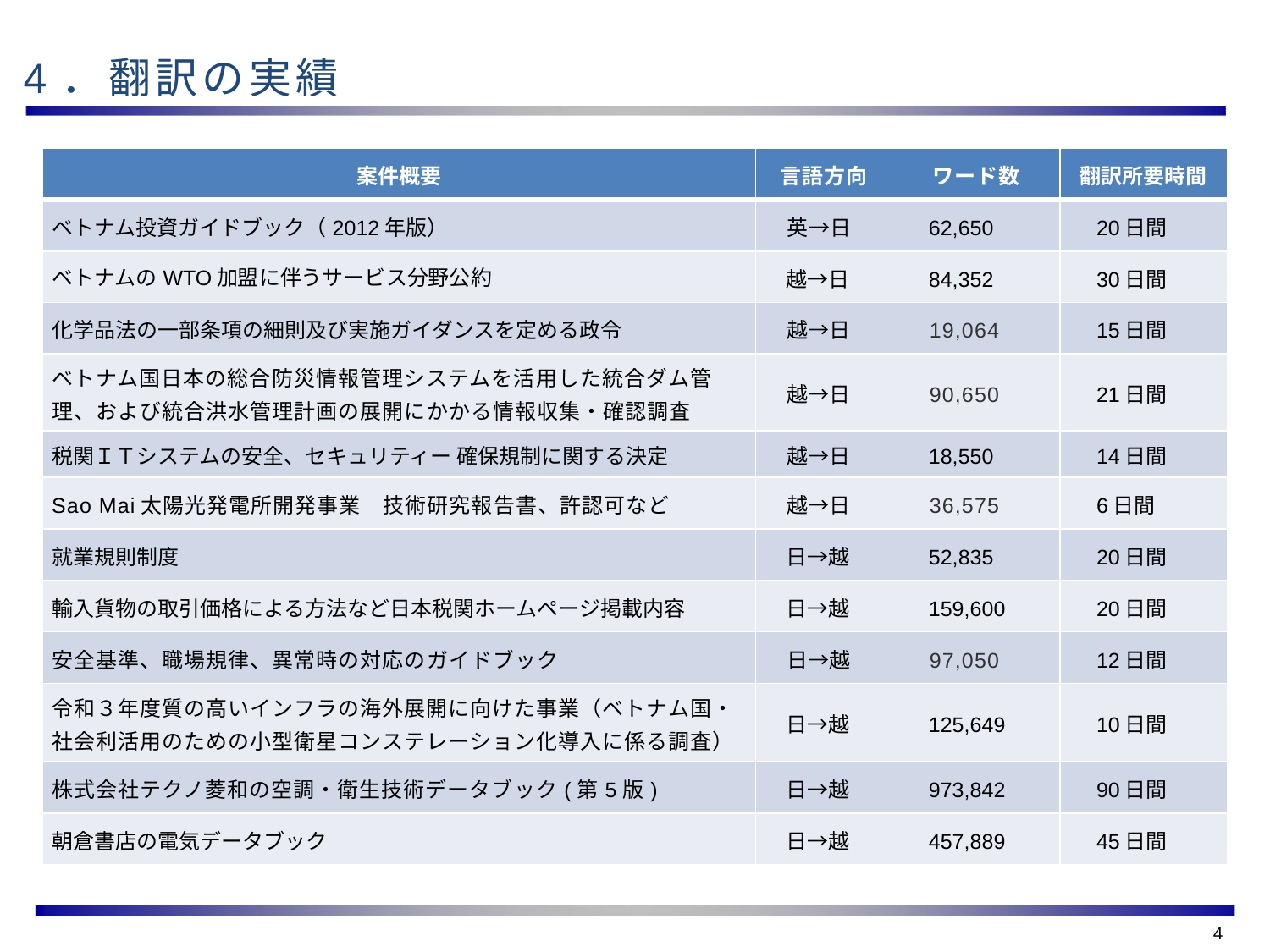

# 4．翻訳の実績
| 案件概要 | 言語方向 | ワード数 | 翻訳所要時間 |
| --- | --- | --- | --- |
| ベトナム投資ガイドブック（2012年版） | 英→日 | 62,650 | 20日間 |
| ベトナムのWTO加盟に伴うサービス分野公約 | 越→日 | 84,352 | 30日間 |
| 化学品法の一部条項の細則及び実施ガイダンスを定める政令 | 越→日 | 19,064 | 15日間 |
| ベトナム国日本の総合防災情報管理システムを活用した統合ダム管理、および統合洪水管理計画の展開にかかる情報収集・確認調査 | 越→日 | 90,650 | 21日間 |
| 税関ＩＴシステムの安全、セキュリティー 確保規制に関する決定 | 越→日 | 18,550 | 14日間 |
| Sao Mai太陽光発電所開発事業　技術研究報告書、許認可など | 越→日 | 36,575 | 6日間 |
| 就業規則制度 | 日→越 | 52,835 | 20日間 |
| 輸入貨物の取引価格による方法など日本税関ホームページ掲載内容 | 日→越 | 159,600 | 20日間 |
| 安全基準、職場規律、異常時の対応のガイドブック | 日→越 | 97,050 | 12日間 |
| 令和３年度質の高いインフラの海外展開に向けた事業（ベトナム国・社会利活用のための小型衛星コンステレーション化導入に係る調査） | 日→越 | 125,649 | 10日間 |
| 株式会社テクノ菱和の空調・衛生技術データブック(第5版) | 日→越 | 973,842 | 90日間 |
| 朝倉書店の電気データブック | 日→越 | 457,889 | 45日間 |
4